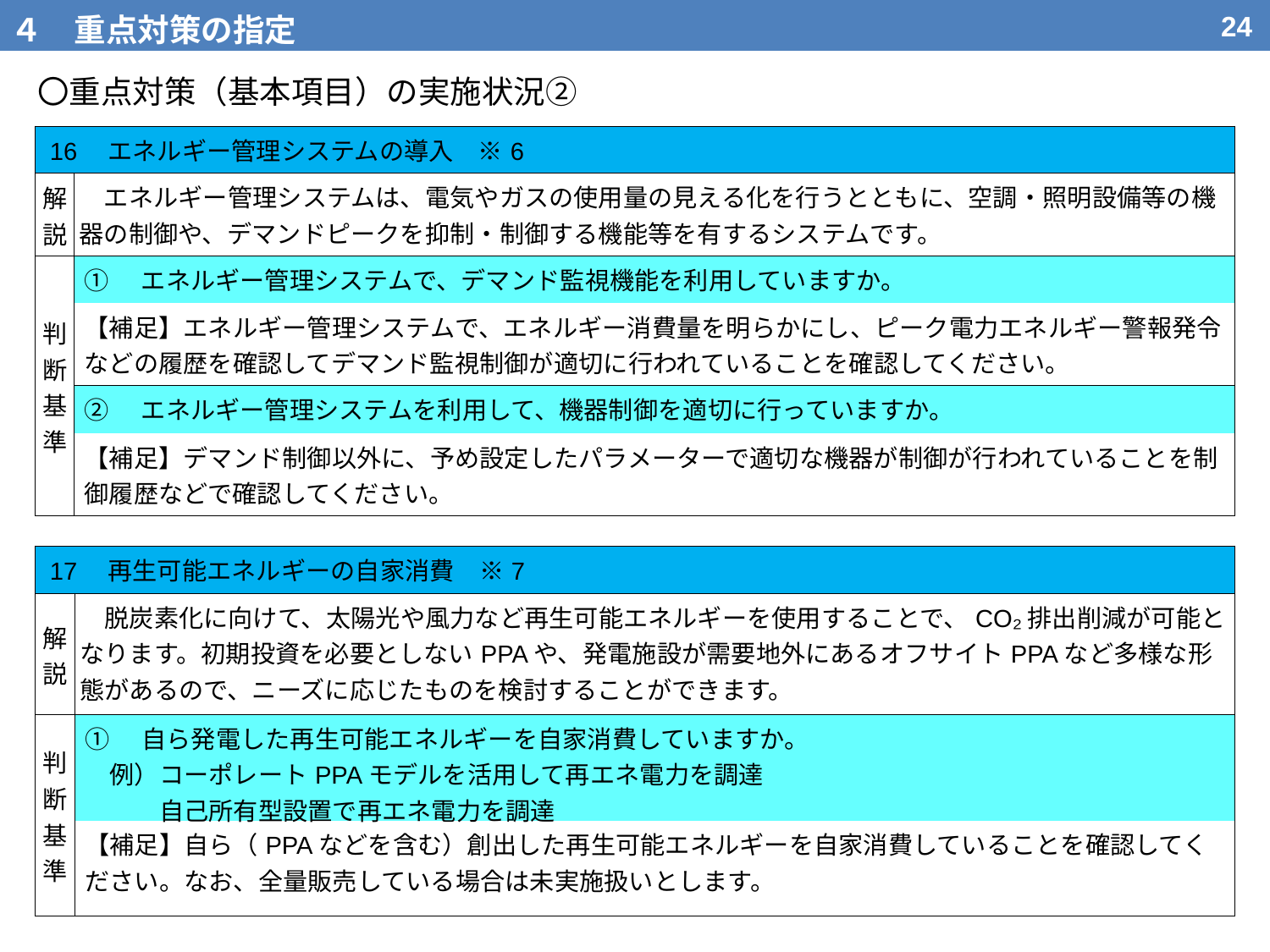

４　重点対策の指定
24
〇重点対策（基本項目）の実施状況②
| 16　エネルギー管理システムの導入　※6 |  |
| --- | --- |
| 解説 | エネルギー管理システムは、電気やガスの使用量の見える化を行うとともに、空調・照明設備等の機器の制御や、デマンドピークを抑制・制御する機能等を有するシステムです。 |
| 判断基準 | ①　エネルギー管理システムで、デマンド監視機能を利用していますか。 |
|  | 【補足】エネルギー管理システムで、エネルギー消費量を明らかにし、ピーク電力エネルギー警報発令などの履歴を確認してデマンド監視制御が適切に行われていることを確認してください。 |
|  | ②　エネルギー管理システムを利用して、機器制御を適切に行っていますか。 |
|  | 【補足】デマンド制御以外に、予め設定したパラメーターで適切な機器が制御が行われていることを制御履歴などで確認してください。 |
| 17　再生可能エネルギーの自家消費　※7 |  |
| --- | --- |
| 解説 | 脱炭素化に向けて、太陽光や風力など再生可能エネルギーを使用することで、CO₂排出削減が可能となります。初期投資を必要としないPPAや、発電施設が需要地外にあるオフサイトPPAなど多様な形態があるので、ニーズに応じたものを検討することができます。 |
| 判断基準 | ①　自ら発電した再生可能エネルギーを自家消費していますか。 　例）コーポレートPPAモデルを活用して再エネ電力を調達 　　　自己所有型設置で再エネ電力を調達 |
|  | 【補足】自ら（PPAなどを含む）創出した再生可能エネルギーを自家消費していることを確認してください。なお、全量販売している場合は未実施扱いとします。 |